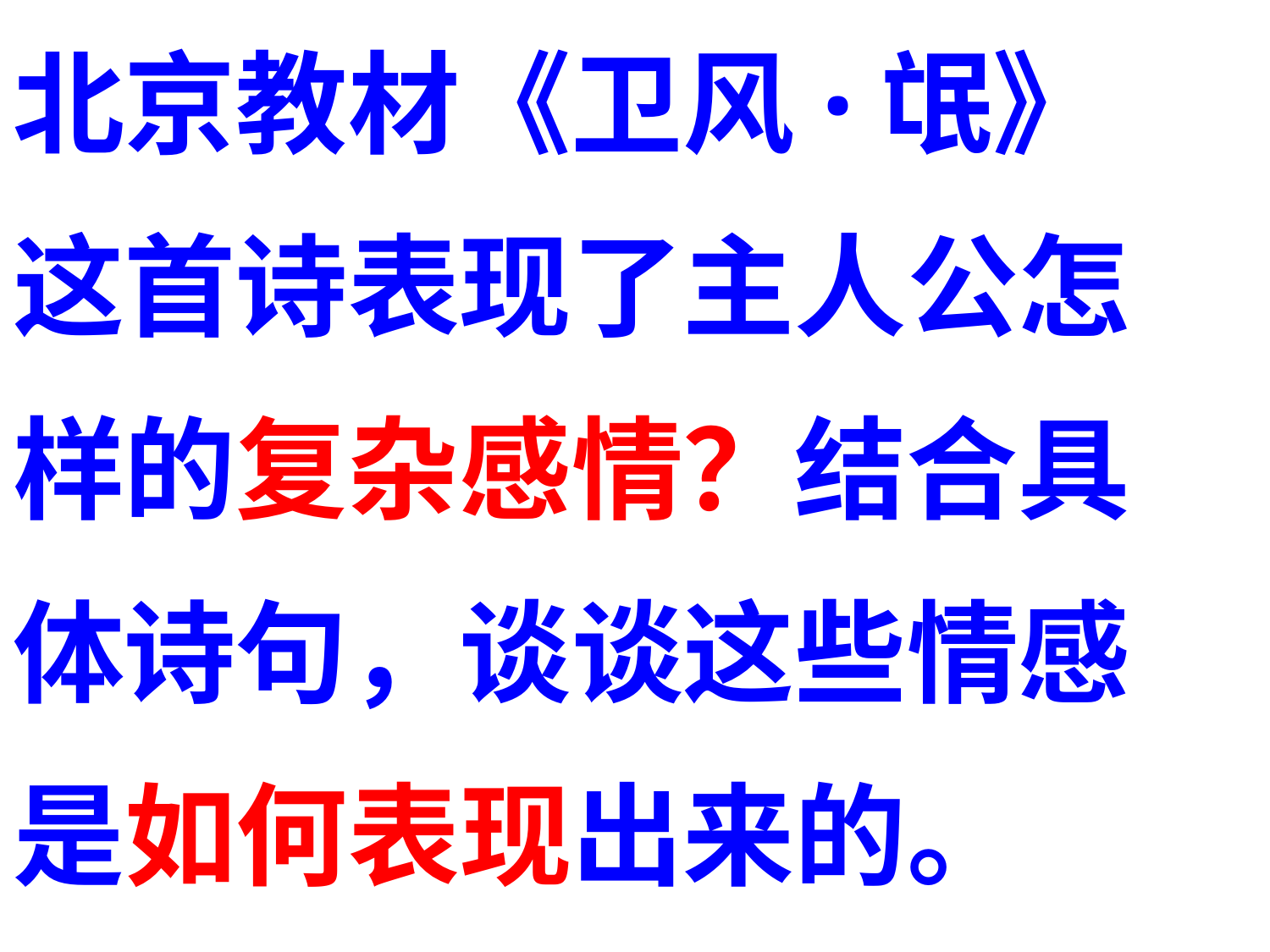

北京教材《卫风·氓》
这首诗表现了主人公怎
样的复杂感情？结合具
体诗句，谈谈这些情感
是如何表现出来的。